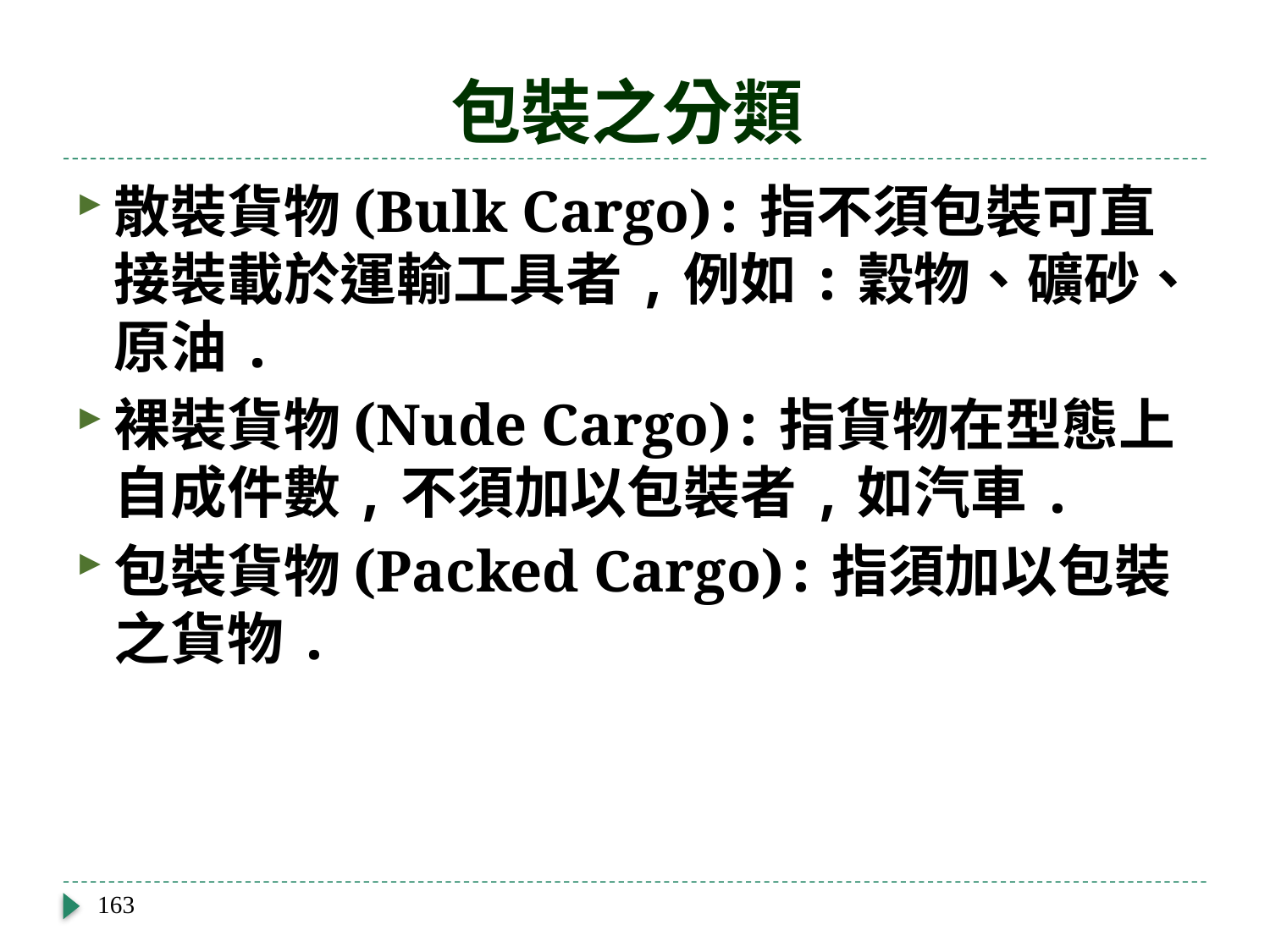

# 包裝之分類
散裝貨物(Bulk Cargo):指不須包裝可直接裝載於運輸工具者,例如:穀物、礦砂、原油.
裸裝貨物(Nude Cargo):指貨物在型態上自成件數,不須加以包裝者,如汽車.
包裝貨物(Packed Cargo):指須加以包裝之貨物.
163